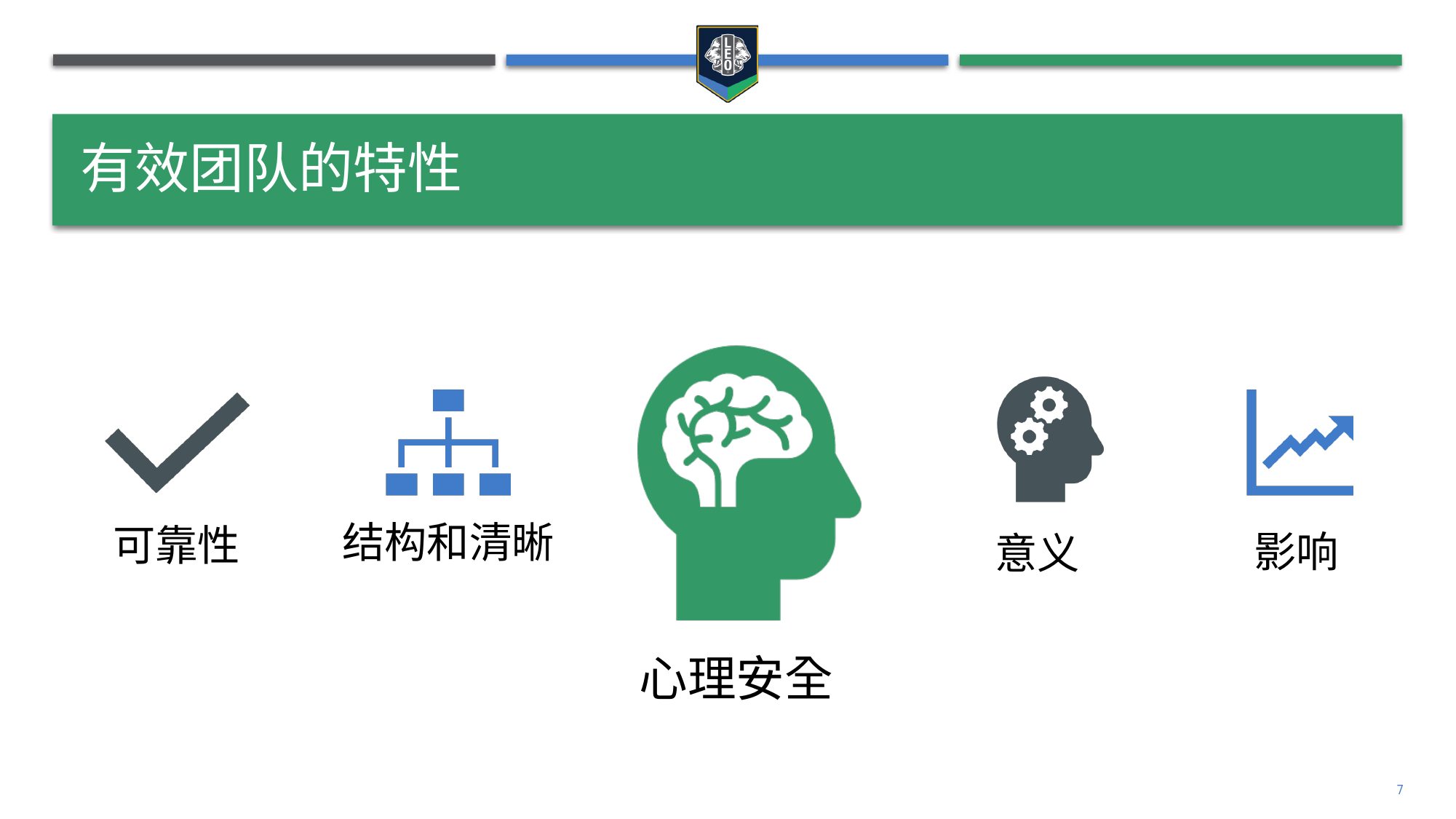

# 有效团队的特性
可靠性
结构和清晰
心理安全
意义
影响
7